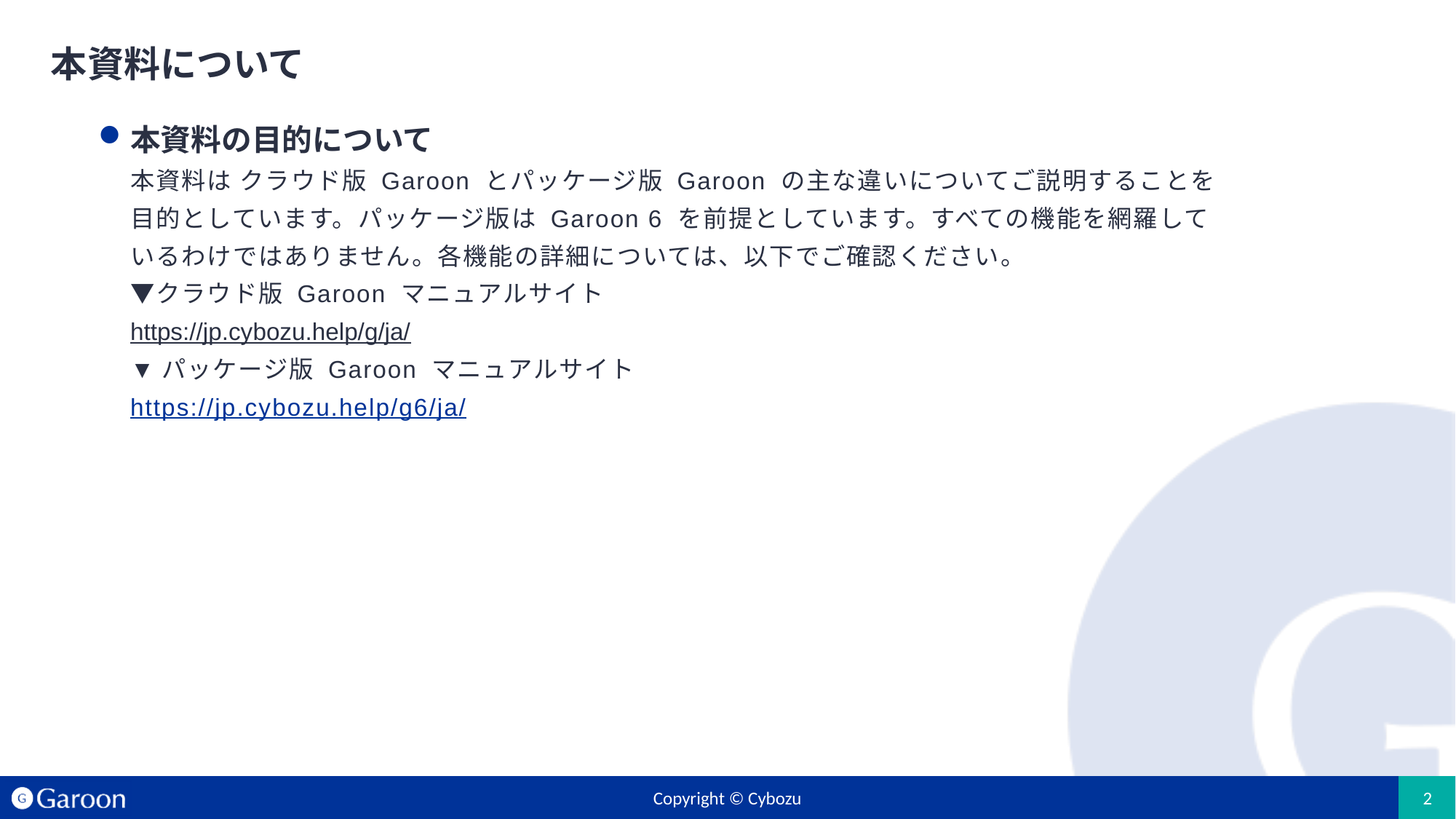

# 本資料について
本資料の目的について
本資料は クラウド版 Garoon とパッケージ版 Garoon の主な違いについてご説明することを目的としています。パッケージ版は Garoon 6 を前提としています。すべての機能を網羅しているわけではありません。各機能の詳細については、以下でご確認ください。
▼クラウド版 Garoon マニュアルサイト
https://jp.cybozu.help/g/ja/
▼パッケージ版 Garoon マニュアルサイト
https://jp.cybozu.help/g6/ja/